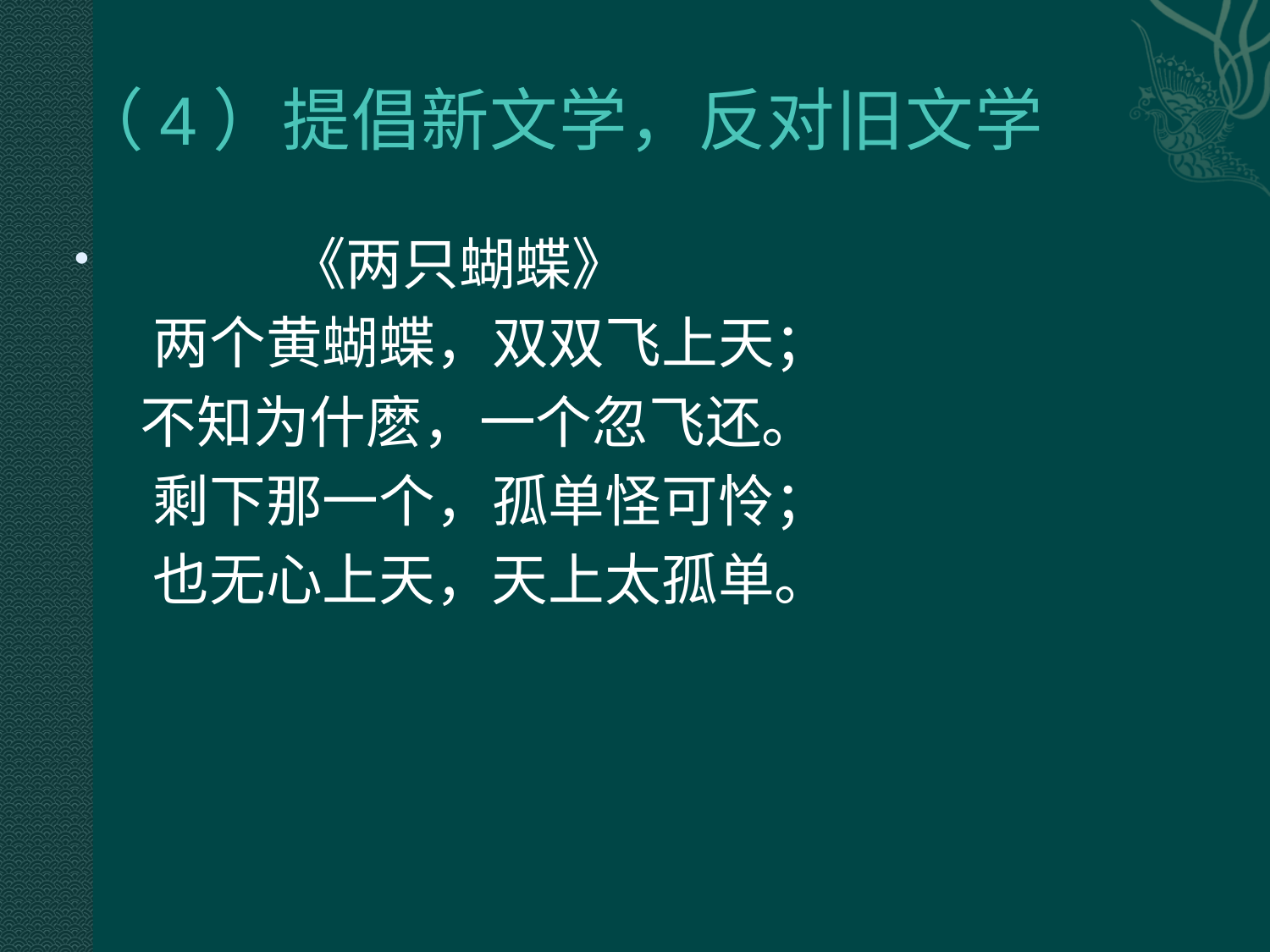

# （4）提倡新文学，反对旧文学
            《两只蝴蝶》
     两个黄蝴蝶，双双飞上天；
    不知为什麽，一个忽飞还。
     剩下那一个，孤单怪可怜；
     也无心上天，天上太孤单。